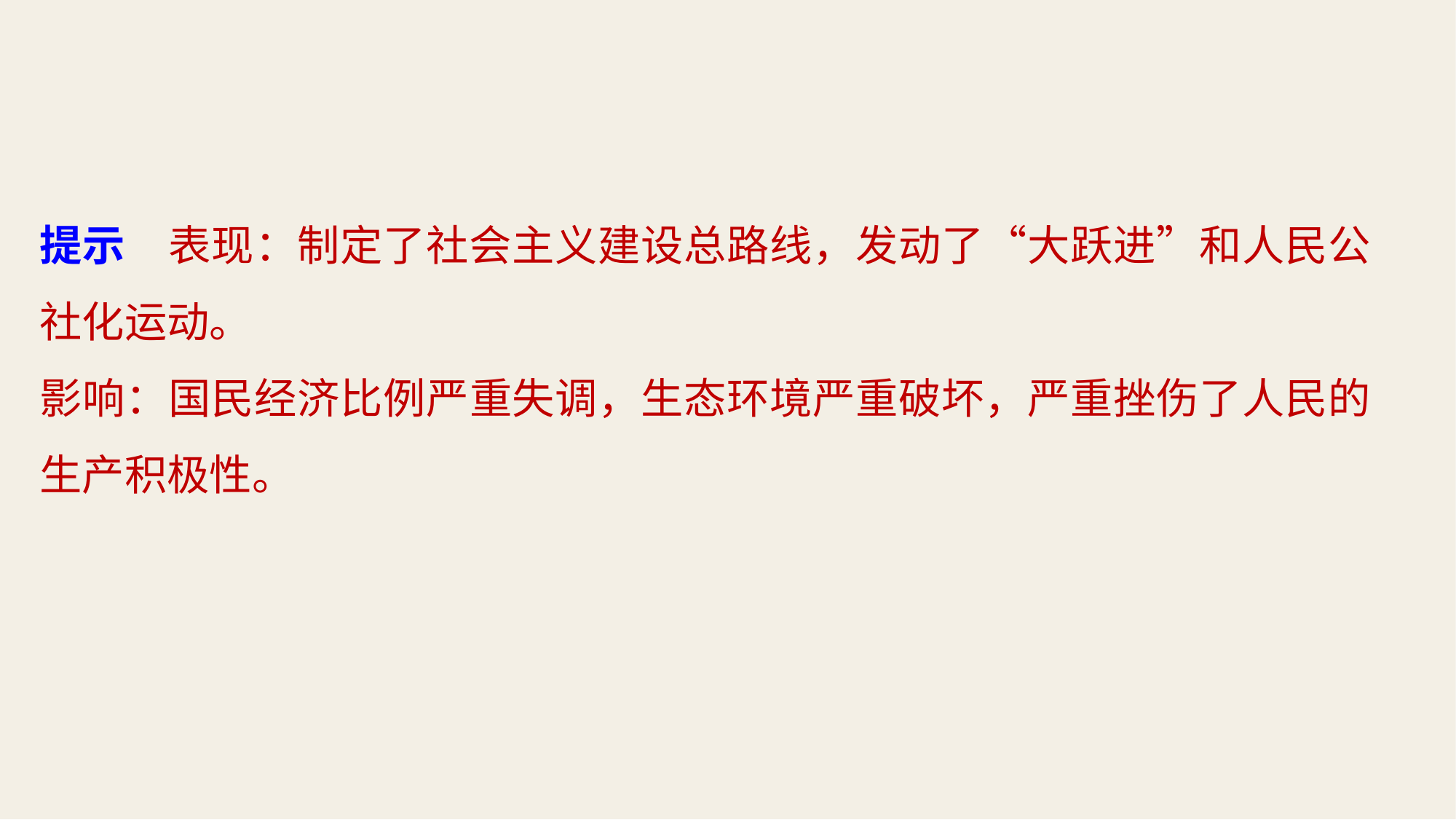

提示　表现：制定了社会主义建设总路线，发动了“大跃进”和人民公社化运动。
影响：国民经济比例严重失调，生态环境严重破坏，严重挫伤了人民的生产积极性。